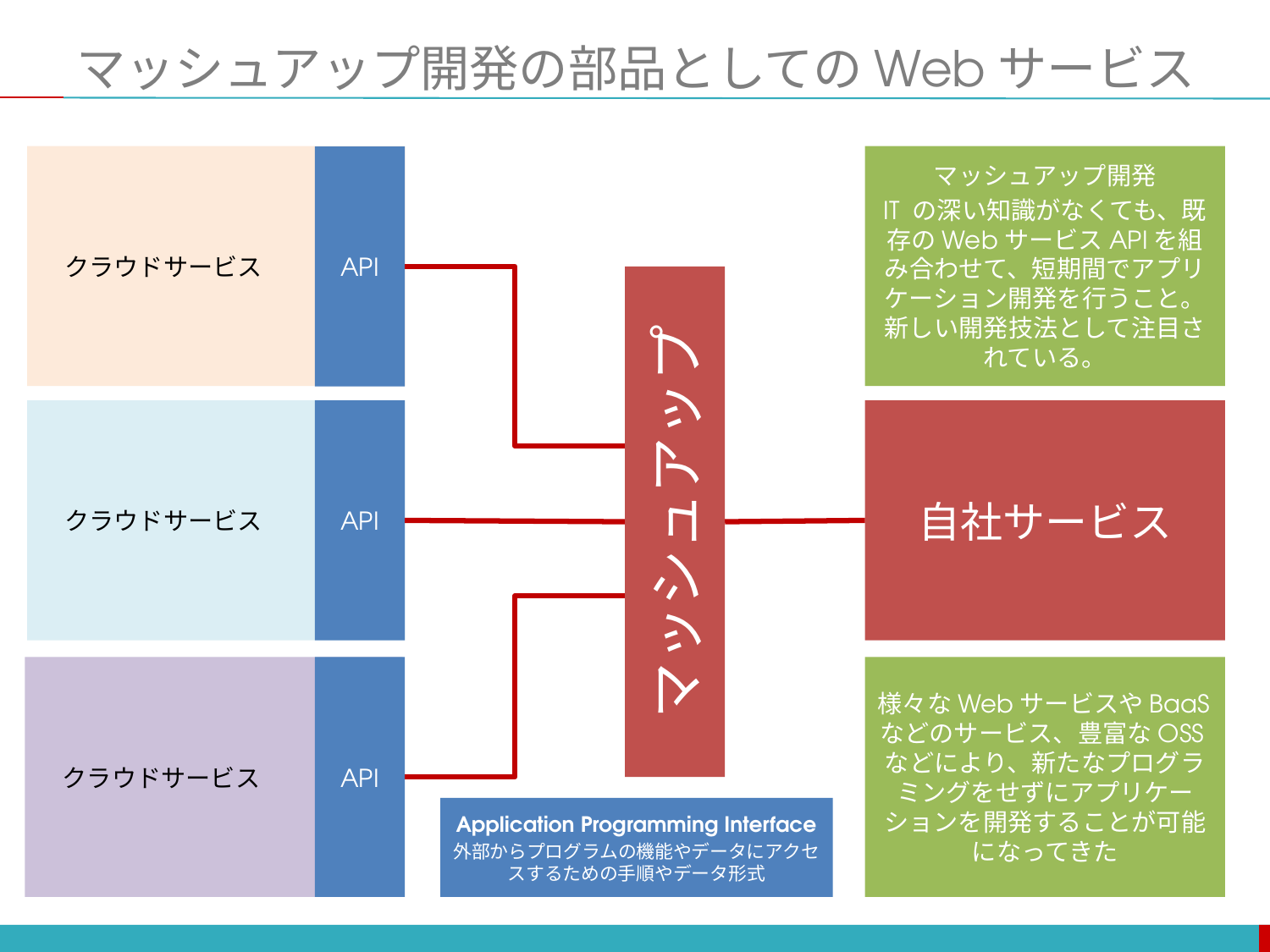

# マッシュアップ開発の部品としてのWebサービス
　クラウドサービス
マッシュアップ開発
IT の深い知識がなくても、既存のWebサービスAPIを組み合わせて、短期間でアプリケーション開発を行うこと。新しい開発技法として注目されている。
API
自社サービス
マッシュアップ
　クラウドサービス
API
　クラウドサービス
API
様々なWebサービスやBaaSなどのサービス、豊富なOSSなどにより、新たなプログラミングをせずにアプリケーションを開発することが可能になってきた
Application Programming Interface
外部からプログラムの機能やデータにアクセスするための手順やデータ形式